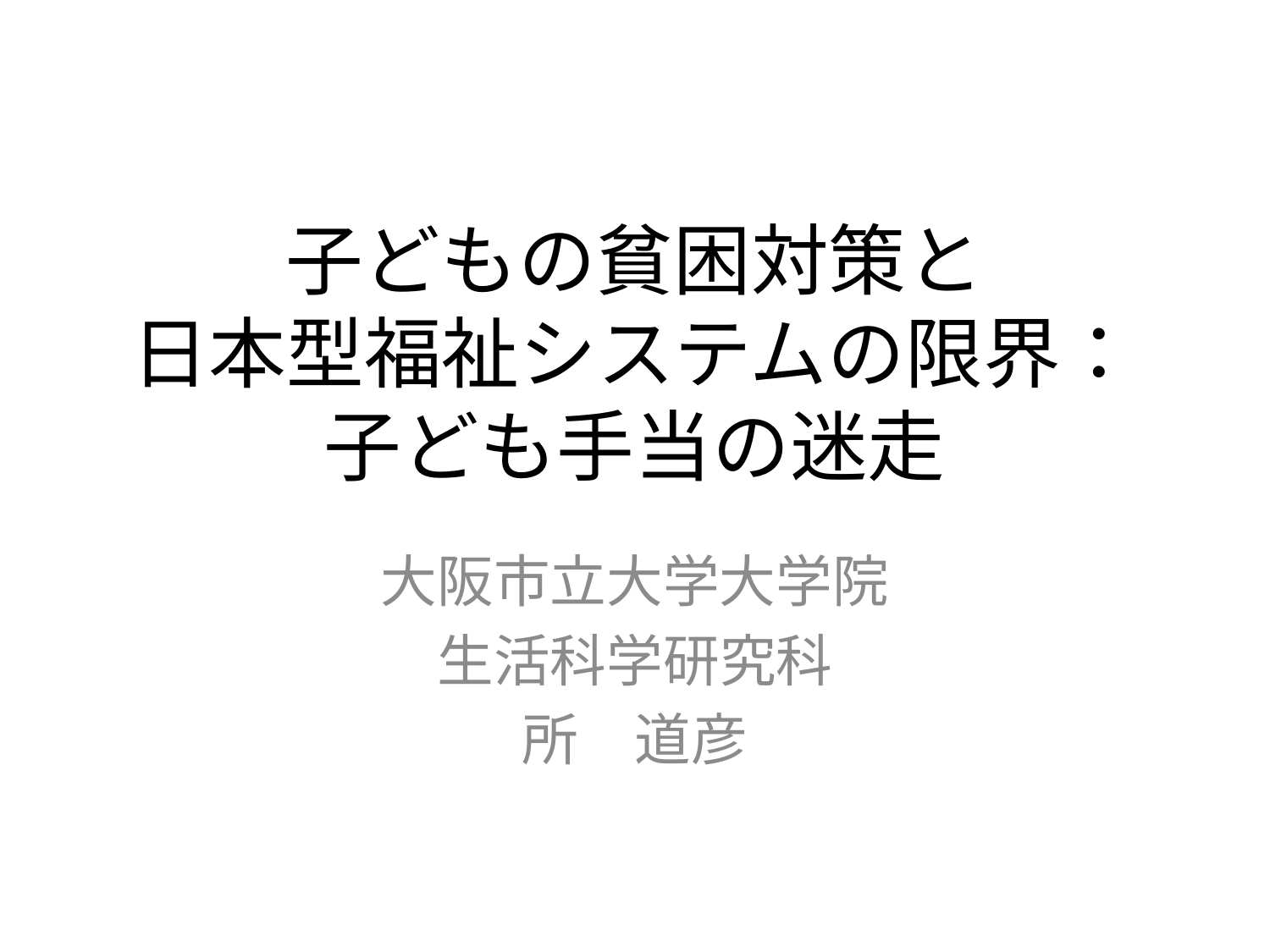

# 子どもの貧困対策と 日本型福祉システムの限界： 子ども手当の迷走
大阪市立大学大学院
生活科学研究科
所　道彦